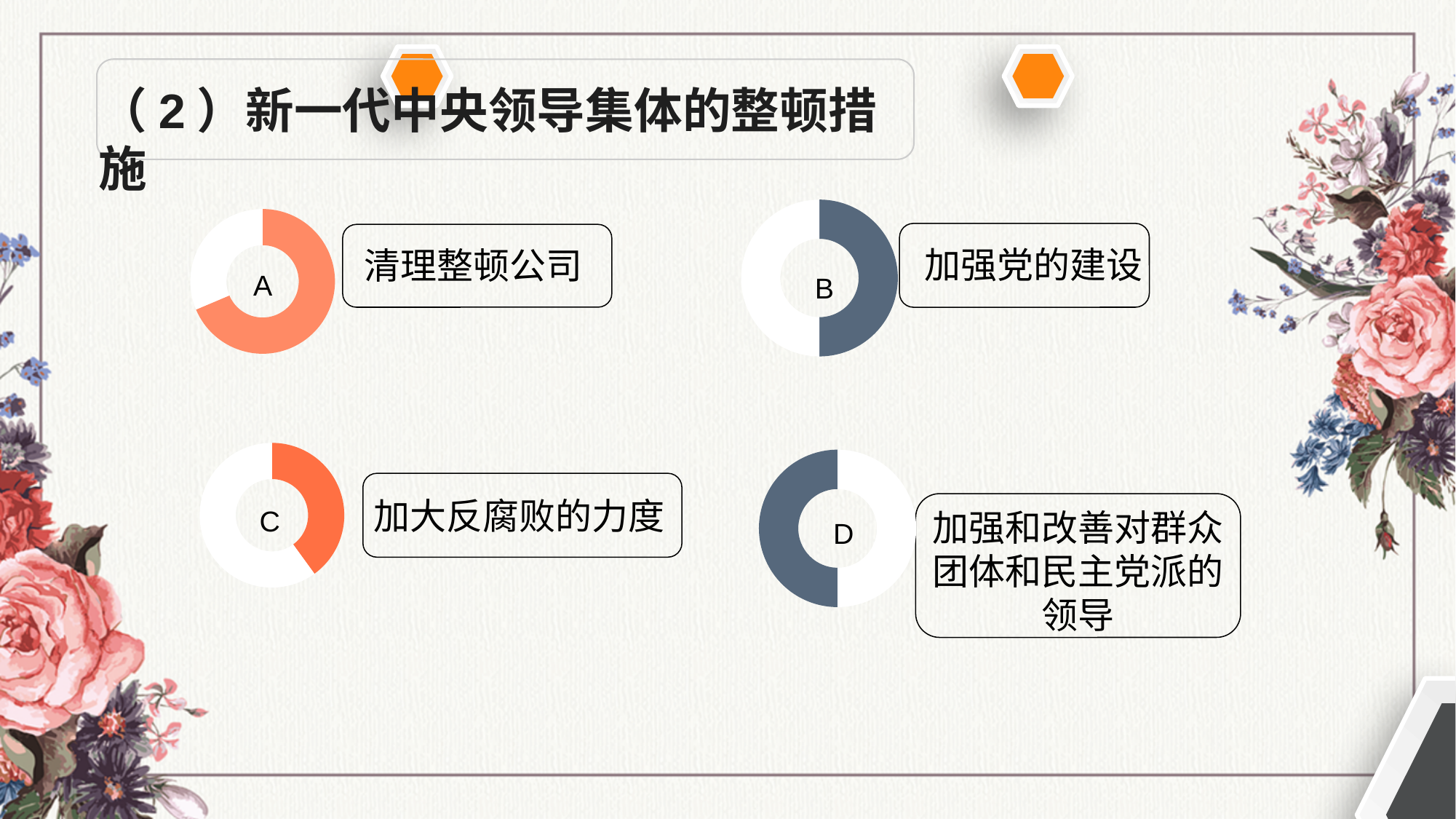

（2）新一代中央领导集体的整顿措施

### Chart

| Category | Sales |
|---|---|
| 1st Qtr | 5.0 |
| 2nd Qtr | 5.0 |
B

### Chart

| Category | Sales |
|---|---|
| 1st Qtr | 7.0 |
| 2nd Qtr | 3.2 |
A

加强党的建设
清理整顿公司

### Chart

| Category | Sales |
|---|---|
| 1st Qtr | 4.0 |
| 2nd Qtr | 6.0 |

### Chart

| Category | Sales |
|---|---|
| 1st Qtr | 5.0 |
| 2nd Qtr | 5.0 |
D

加大反腐败的力度

加强和改善对群众团体和民主党派的领导